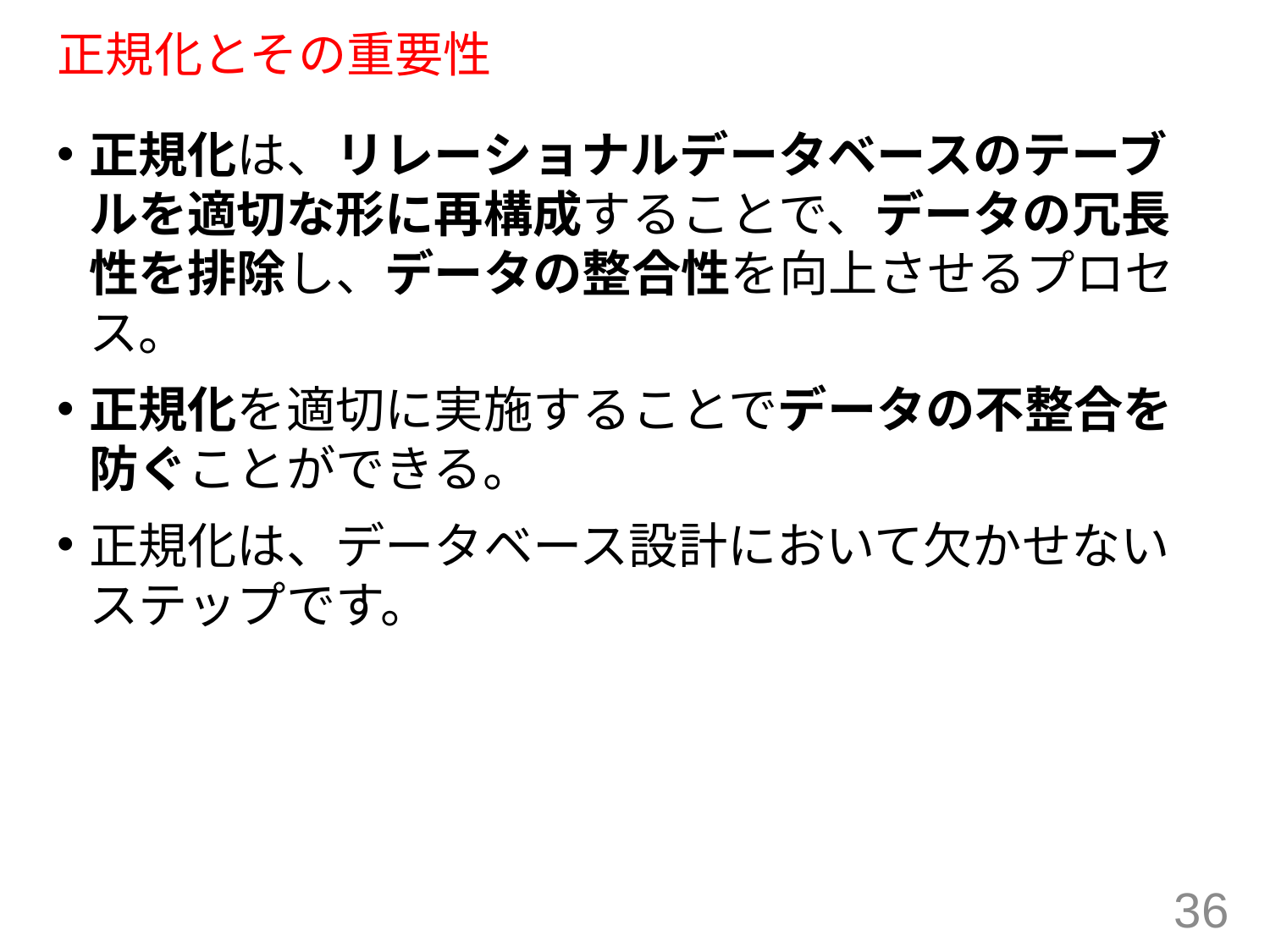

# 正規化とその重要性
正規化は、リレーショナルデータベースのテーブルを適切な形に再構成することで、データの冗長性を排除し、データの整合性を向上させるプロセス。
正規化を適切に実施することでデータの不整合を防ぐことができる。
正規化は、データベース設計において欠かせないステップです。
36